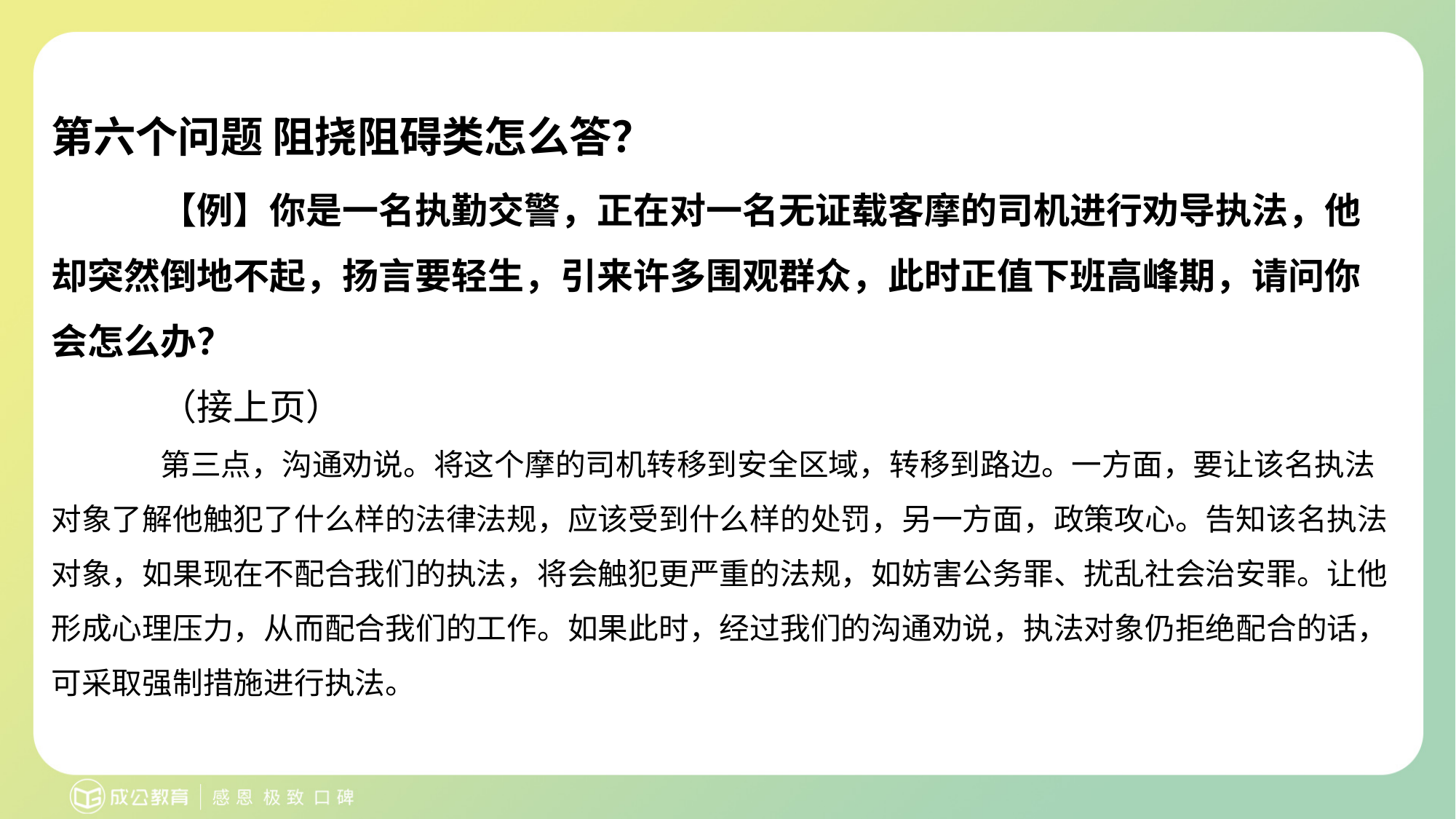

# 第六个问题 阻挠阻碍类怎么答？
【例】你是一名执勤交警，正在对一名无证载客摩的司机进行劝导执法，他却突然倒地不起，扬言要轻生，引来许多围观群众，此时正值下班高峰期，请问你会怎么办？
（接上页）
第三点，沟通劝说。将这个摩的司机转移到安全区域，转移到路边。一方面，要让该名执法对象了解他触犯了什么样的法律法规，应该受到什么样的处罚，另一方面，政策攻心。告知该名执法对象，如果现在不配合我们的执法，将会触犯更严重的法规，如妨害公务罪、扰乱社会治安罪。让他形成心理压力，从而配合我们的工作。如果此时，经过我们的沟通劝说，执法对象仍拒绝配合的话，可采取强制措施进行执法。